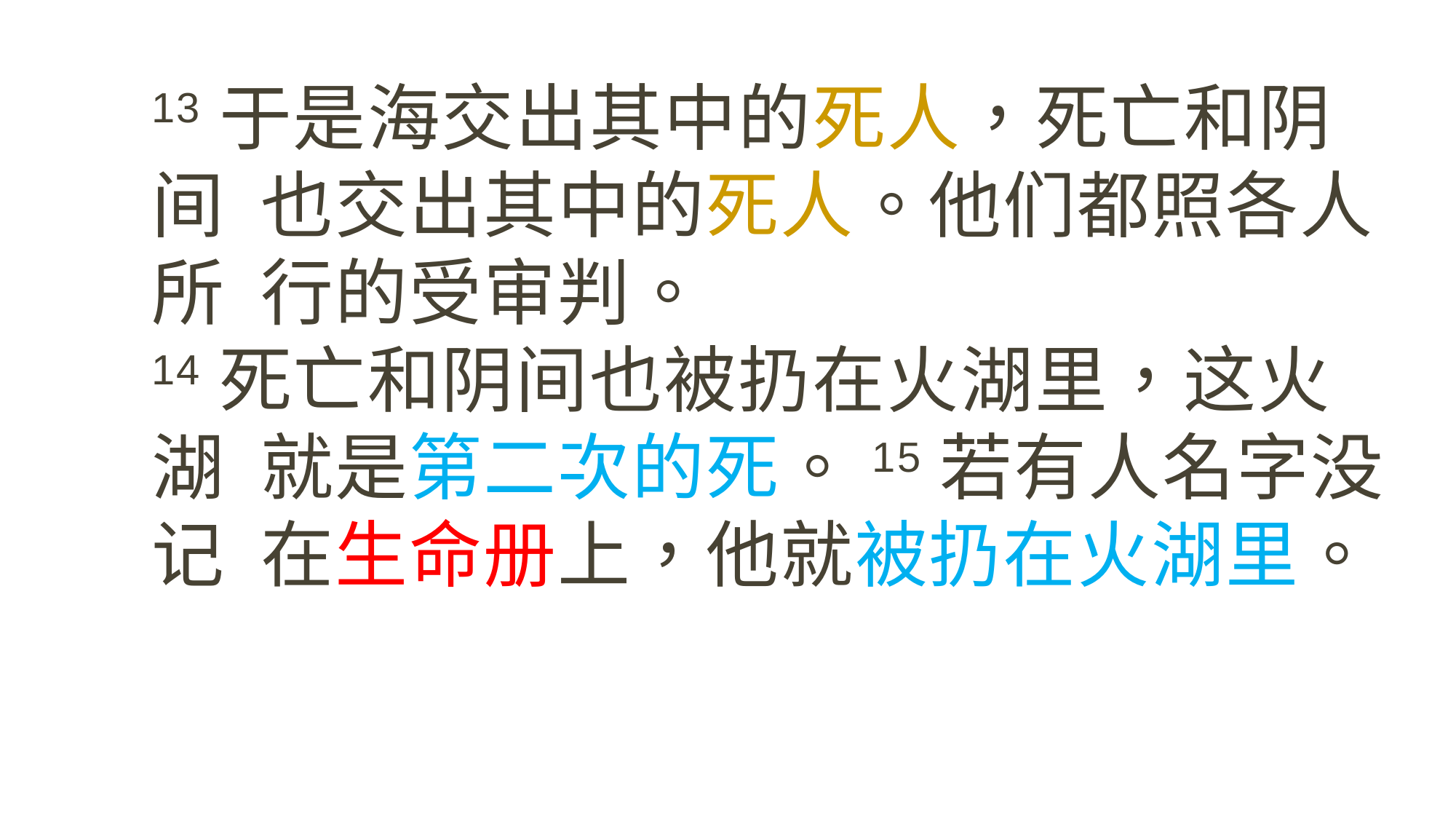

# 13于是海交出其中的死人，死亡和阴间	也交出其中的死人。他们都照各人所	行的受审判。 14死亡和阴间也被扔在火湖里，这火湖	就是第二次的死。15若有人名字没记	在生命册上，他就被扔在火湖里。